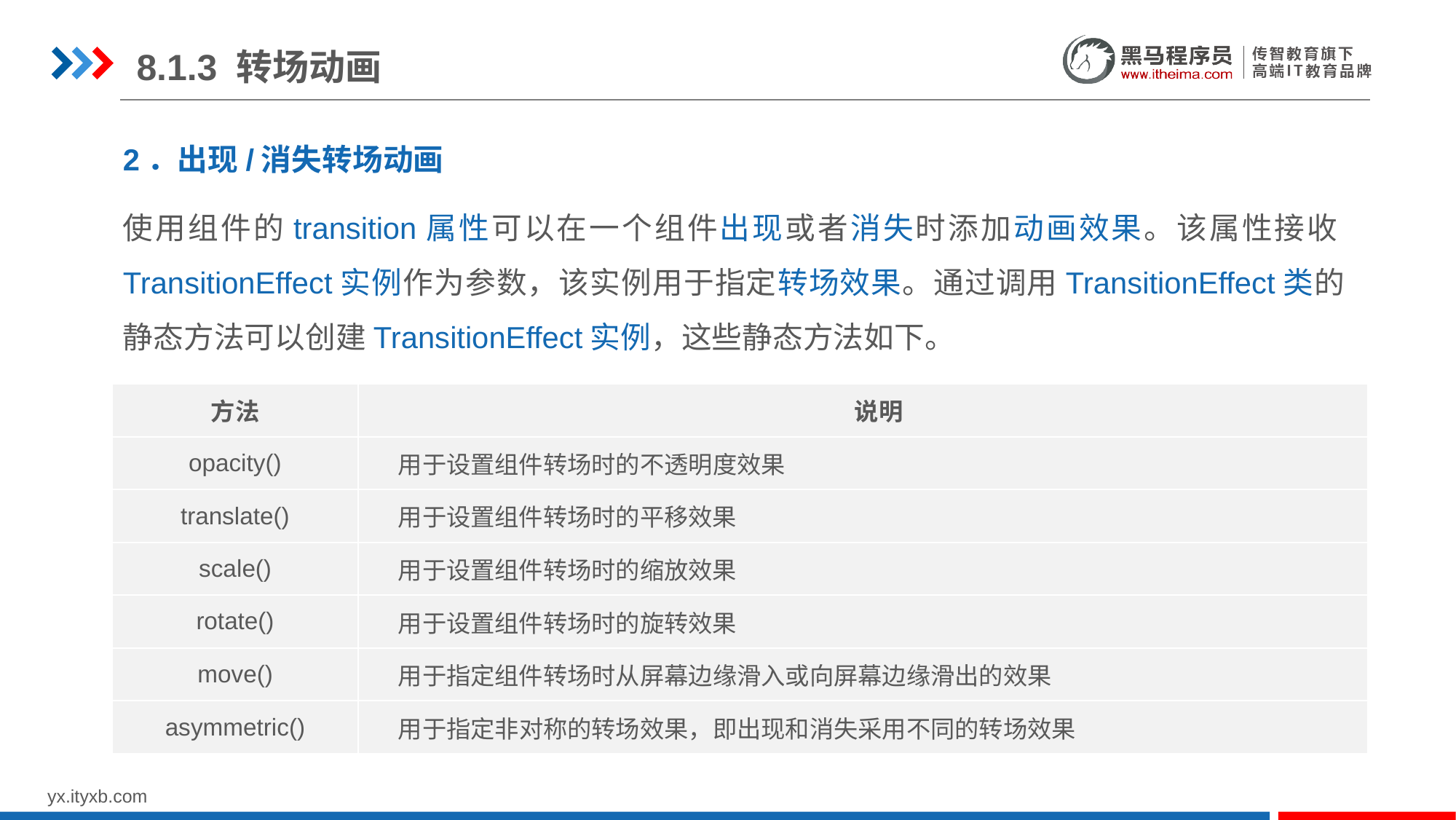

8.1.3 转场动画
2．出现/消失转场动画

使用组件的transition属性可以在一个组件出现或者消失时添加动画效果。该属性接收TransitionEffect实例作为参数，该实例用于指定转场效果。通过调用TransitionEffect类的静态方法可以创建TransitionEffect实例，这些静态方法如下。
| 方法 | 说明 |
| --- | --- |
| opacity() | 用于设置组件转场时的不透明度效果 |
| translate() | 用于设置组件转场时的平移效果 |
| scale() | 用于设置组件转场时的缩放效果 |
| rotate() | 用于设置组件转场时的旋转效果 |
| move() | 用于指定组件转场时从屏幕边缘滑入或向屏幕边缘滑出的效果 |
| asymmetric() | 用于指定非对称的转场效果，即出现和消失采用不同的转场效果 |